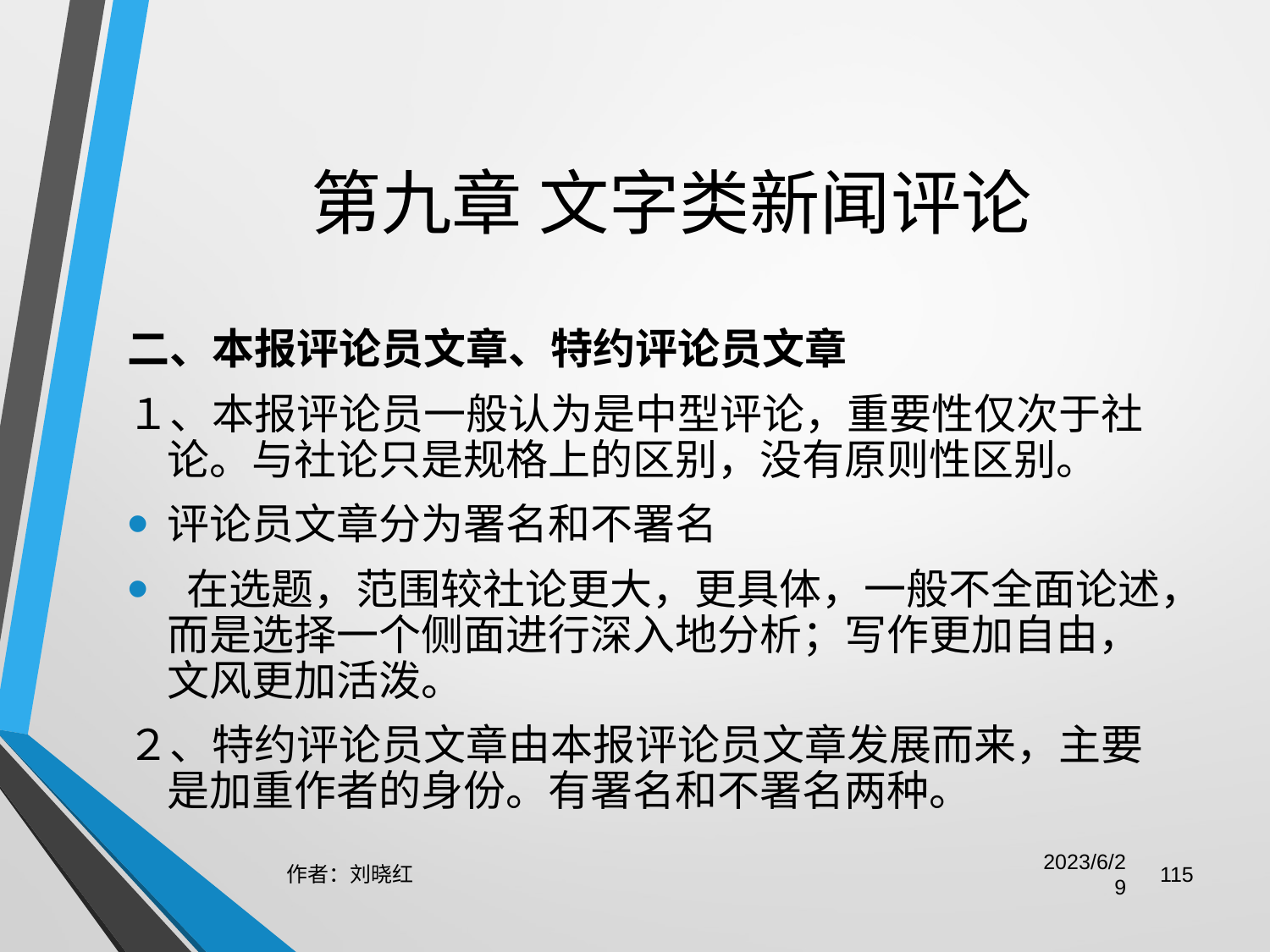

# 第九章 文字类新闻评论
二、本报评论员文章、特约评论员文章
１、本报评论员一般认为是中型评论，重要性仅次于社论。与社论只是规格上的区别，没有原则性区别。
评论员文章分为署名和不署名
 在选题，范围较社论更大，更具体，一般不全面论述，而是选择一个侧面进行深入地分析；写作更加自由，文风更加活泼。
２、特约评论员文章由本报评论员文章发展而来，主要是加重作者的身份。有署名和不署名两种。
作者：刘晓红
2023/6/29
115